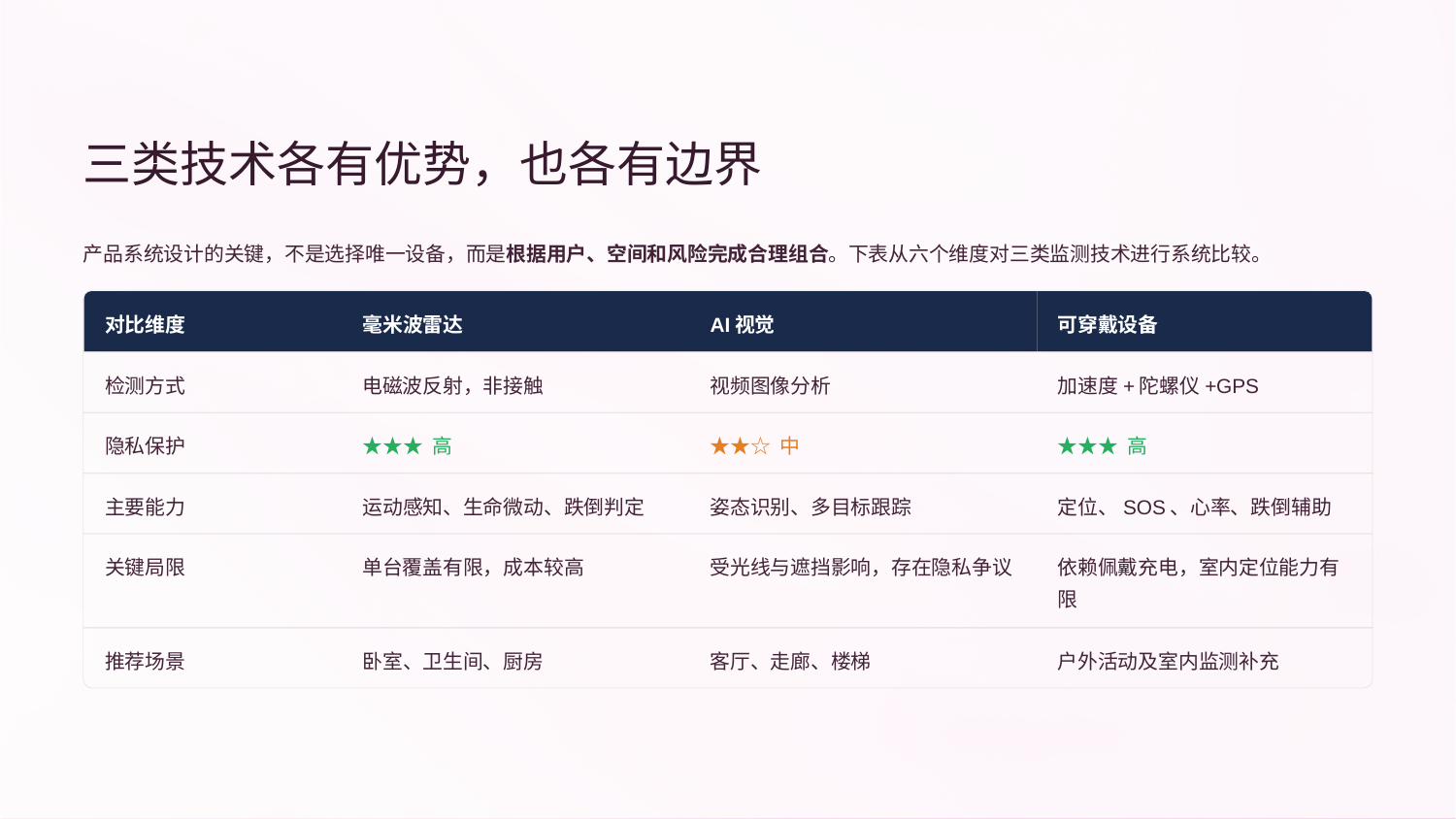

三类技术各有优势，也各有边界
产品系统设计的关键，不是选择唯一设备，而是根据用户、空间和风险完成合理组合。下表从六个维度对三类监测技术进行系统比较。

对比维度
毫米波雷达
AI视觉
可穿戴设备

检测方式
电磁波反射，非接触
视频图像分析
加速度+陀螺仪+GPS

隐私保护
★★★ 高
★★☆ 中
★★★ 高

主要能力
运动感知、生命微动、跌倒判定
姿态识别、多目标跟踪
定位、SOS、心率、跌倒辅助

关键局限
单台覆盖有限，成本较高
受光线与遮挡影响，存在隐私争议
依赖佩戴充电，室内定位能力有限

推荐场景
卧室、卫生间、厨房
客厅、走廊、楼梯
户外活动及室内监测补充